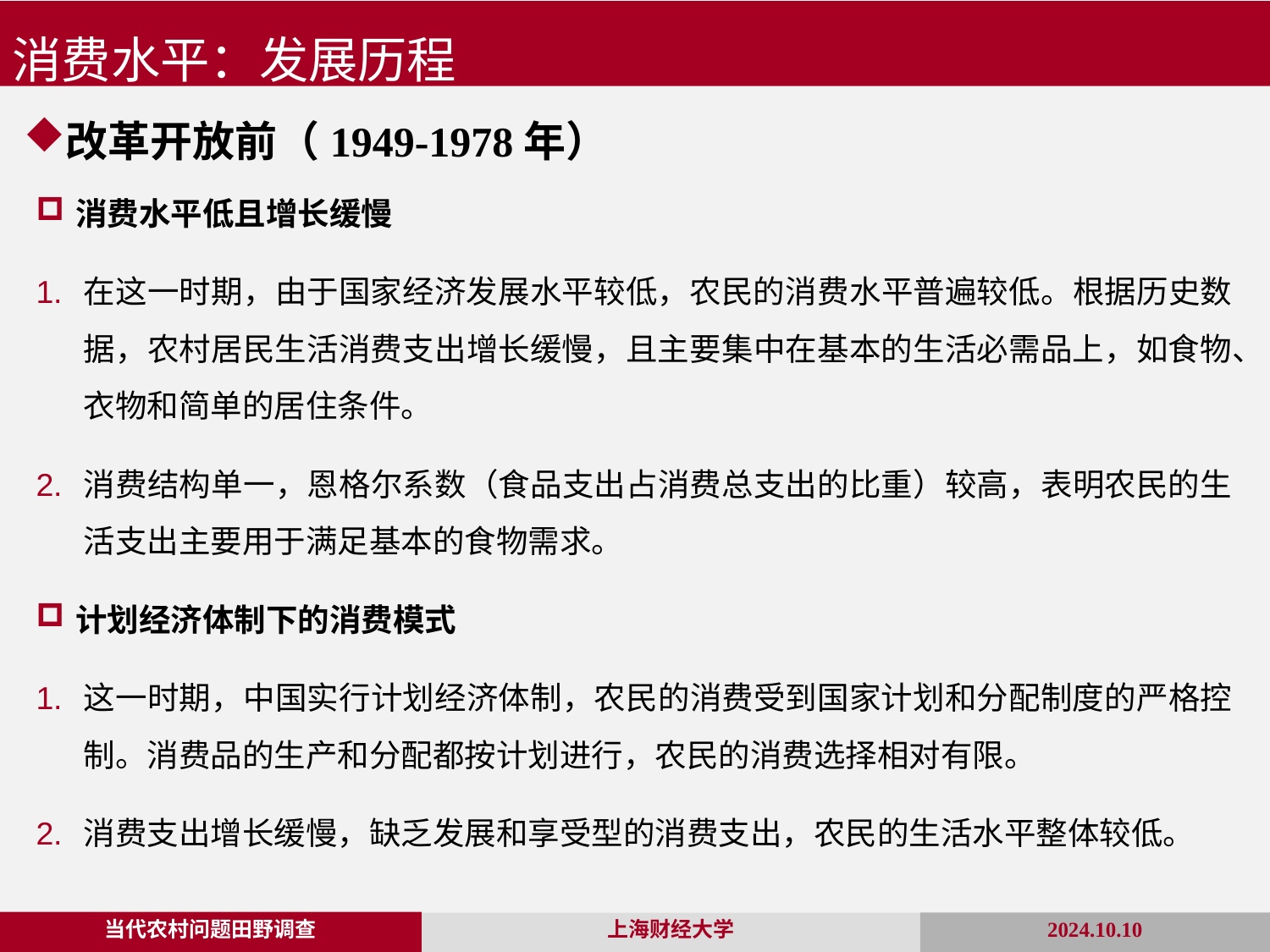

消费水平：发展历程
改革开放前（1949-1978年）
消费水平低且增长缓慢
在这一时期，由于国家经济发展水平较低，农民的消费水平普遍较低。根据历史数据，农村居民生活消费支出增长缓慢，且主要集中在基本的生活必需品上，如食物、衣物和简单的居住条件。
消费结构单一，恩格尔系数（食品支出占消费总支出的比重）较高，表明农民的生活支出主要用于满足基本的食物需求。
计划经济体制下的消费模式
这一时期，中国实行计划经济体制，农民的消费受到国家计划和分配制度的严格控制。消费品的生产和分配都按计划进行，农民的消费选择相对有限。
消费支出增长缓慢，缺乏发展和享受型的消费支出，农民的生活水平整体较低。
当代农村问题田野调查
2024.10.10
上海财经大学